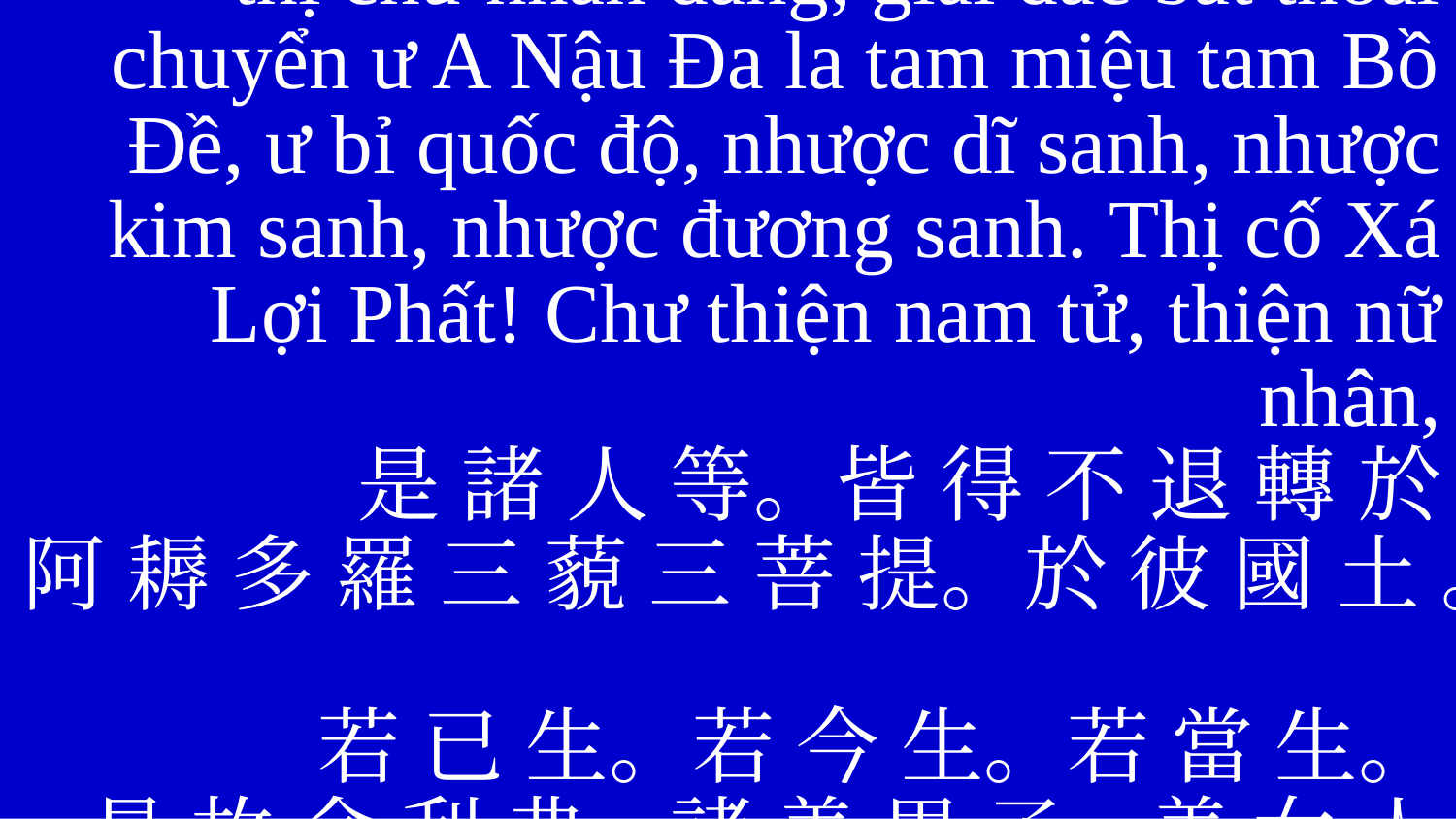

thị chư nhân đẳng, giai đắc bất thoái chuyển ư A Nậu Đa la tam miệu tam Bồ Đề, ư bỉ quốc độ, nhược dĩ sanh, nhược kim sanh, nhược đương sanh. Thị cố Xá Lợi Phất! Chư thiện nam tử, thiện nữ nhân,
是 諸 人 等。皆 得 不 退 轉 於
阿 耨 多 羅 三 藐 三 菩 提。於 彼 國 土 。
若 已 生。若 今 生。若 當 生。
是 故 舍 利 弗。諸 善 男 子。善 女 人。